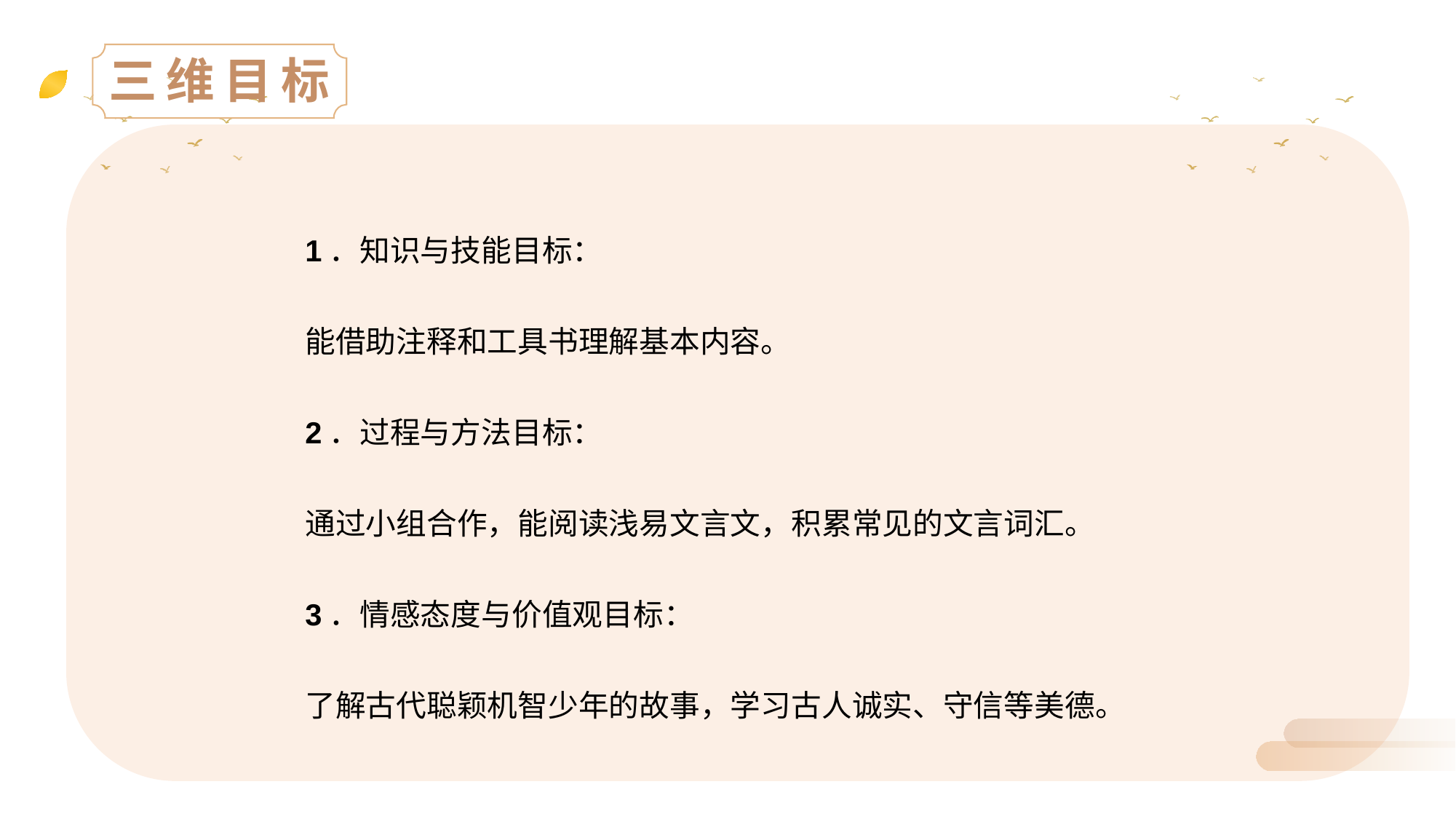

三维目标

1．知识与技能目标：
能借助注释和工具书理解基本内容。
2．过程与方法目标：
通过小组合作，能阅读浅易文言文，积累常见的文言词汇。
3．情感态度与价值观目标：
了解古代聪颖机智少年的故事，学习古人诚实、守信等美德。